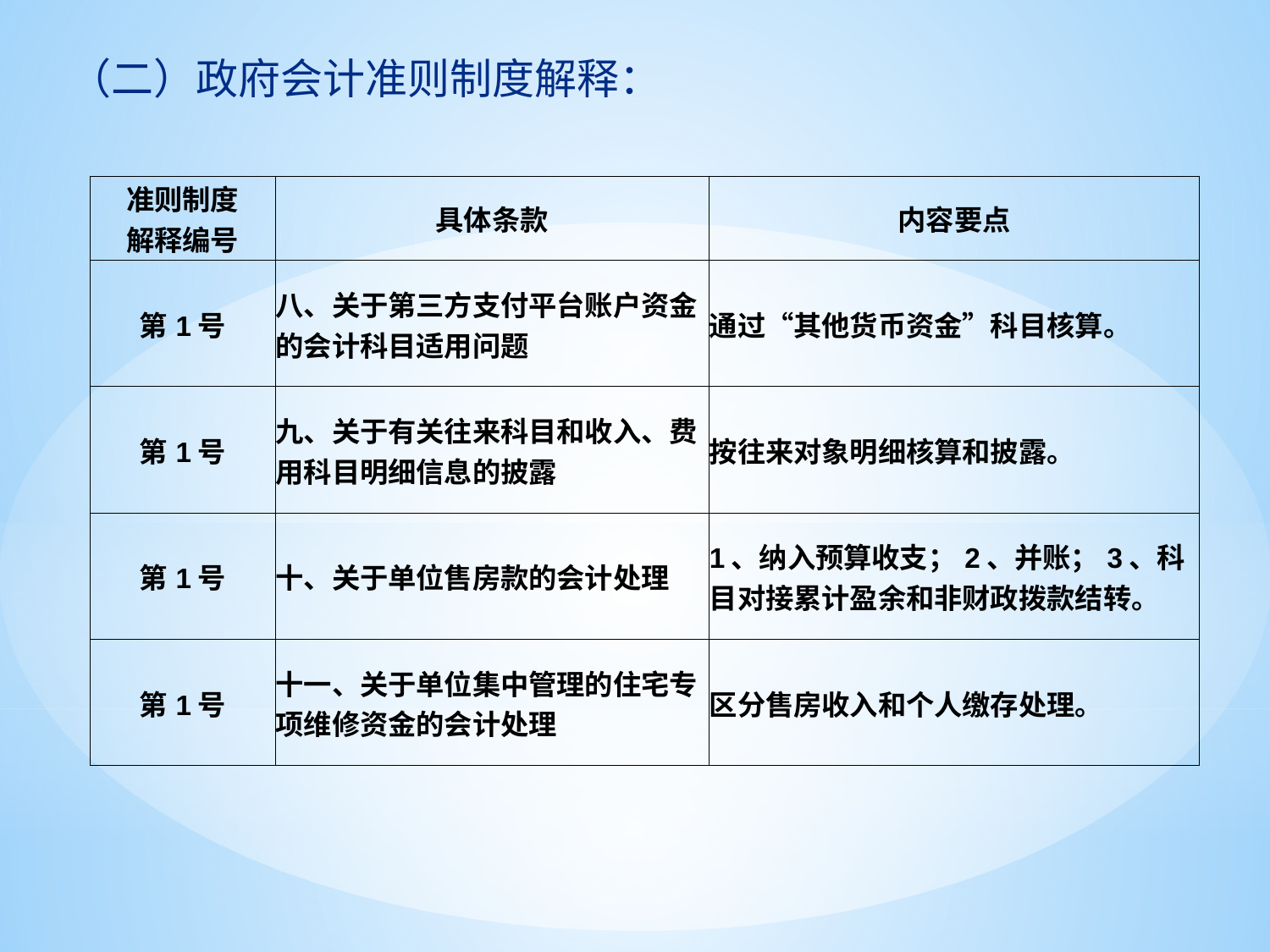

（二）政府会计准则制度解释：
| 准则制度 解释编号 | 具体条款 | 内容要点 |
| --- | --- | --- |
| 第1号 | 八、关于第三方支付平台账户资金的会计科目适用问题 | 通过“其他货币资金”科目核算。 |
| 第1号 | 九、关于有关往来科目和收入、费用科目明细信息的披露 | 按往来对象明细核算和披露。 |
| 第1号 | 十、关于单位售房款的会计处理 | 1、纳入预算收支；2、并账；3、科目对接累计盈余和非财政拨款结转。 |
| 第1号 | 十一、关于单位集中管理的住宅专项维修资金的会计处理 | 区分售房收入和个人缴存处理。 |